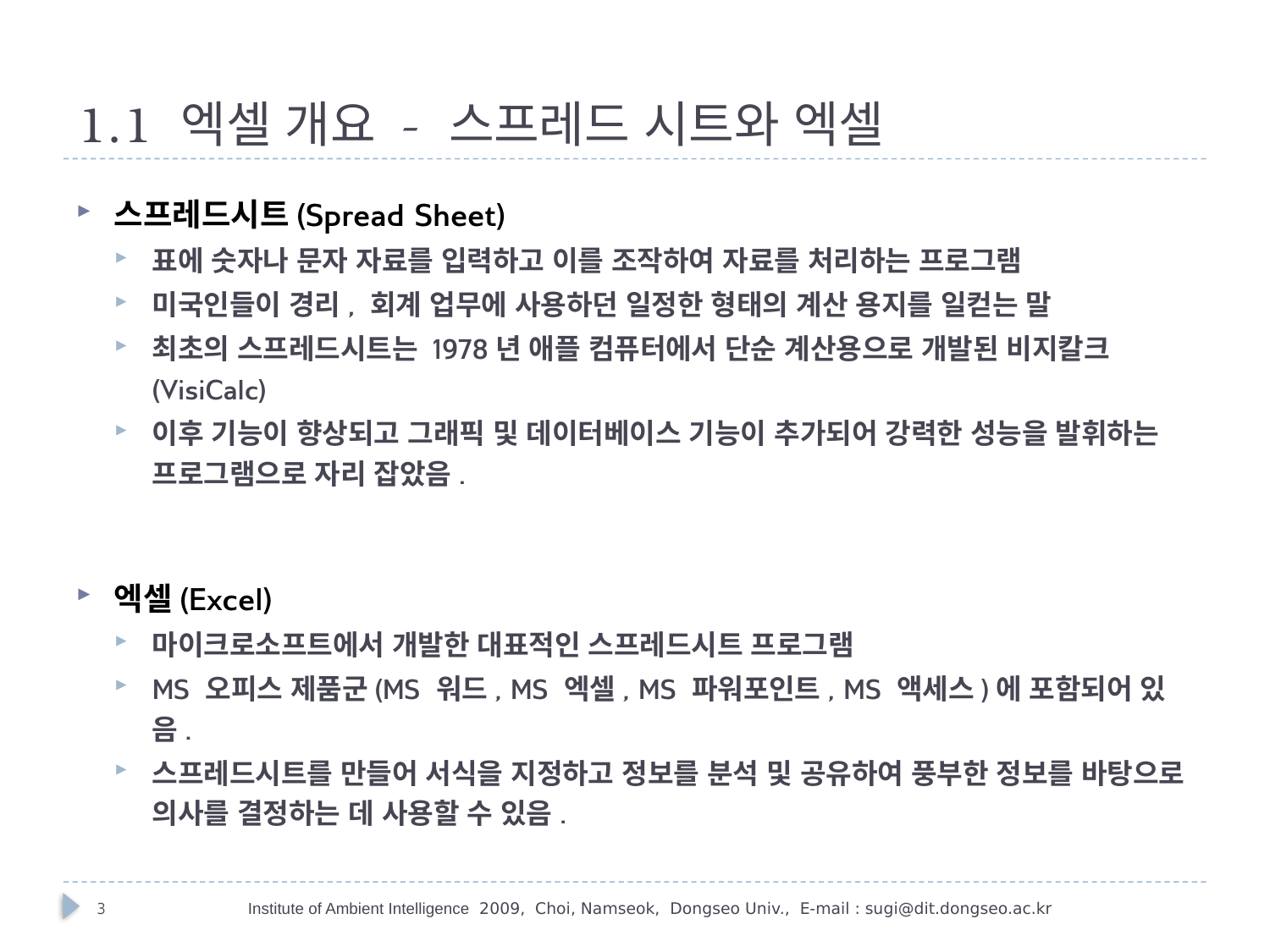

# 1.1 엑셀 개요 - 스프레드 시트와 엑셀
스프레드시트(Spread Sheet)
표에 숫자나 문자 자료를 입력하고 이를 조작하여 자료를 처리하는 프로그램
미국인들이 경리, 회계 업무에 사용하던 일정한 형태의 계산 용지를 일컫는 말
최초의 스프레드시트는 1978년 애플 컴퓨터에서 단순 계산용으로 개발된 비지칼크(VisiCalc)
이후 기능이 향상되고 그래픽 및 데이터베이스 기능이 추가되어 강력한 성능을 발휘하는 프로그램으로 자리 잡았음.

엑셀(Excel)
마이크로소프트에서 개발한 대표적인 스프레드시트 프로그램
MS 오피스 제품군(MS 워드, MS 엑셀, MS 파워포인트, MS 액세스)에 포함되어 있음.
스프레드시트를 만들어 서식을 지정하고 정보를 분석 및 공유하여 풍부한 정보를 바탕으로 의사를 결정하는 데 사용할 수 있음.